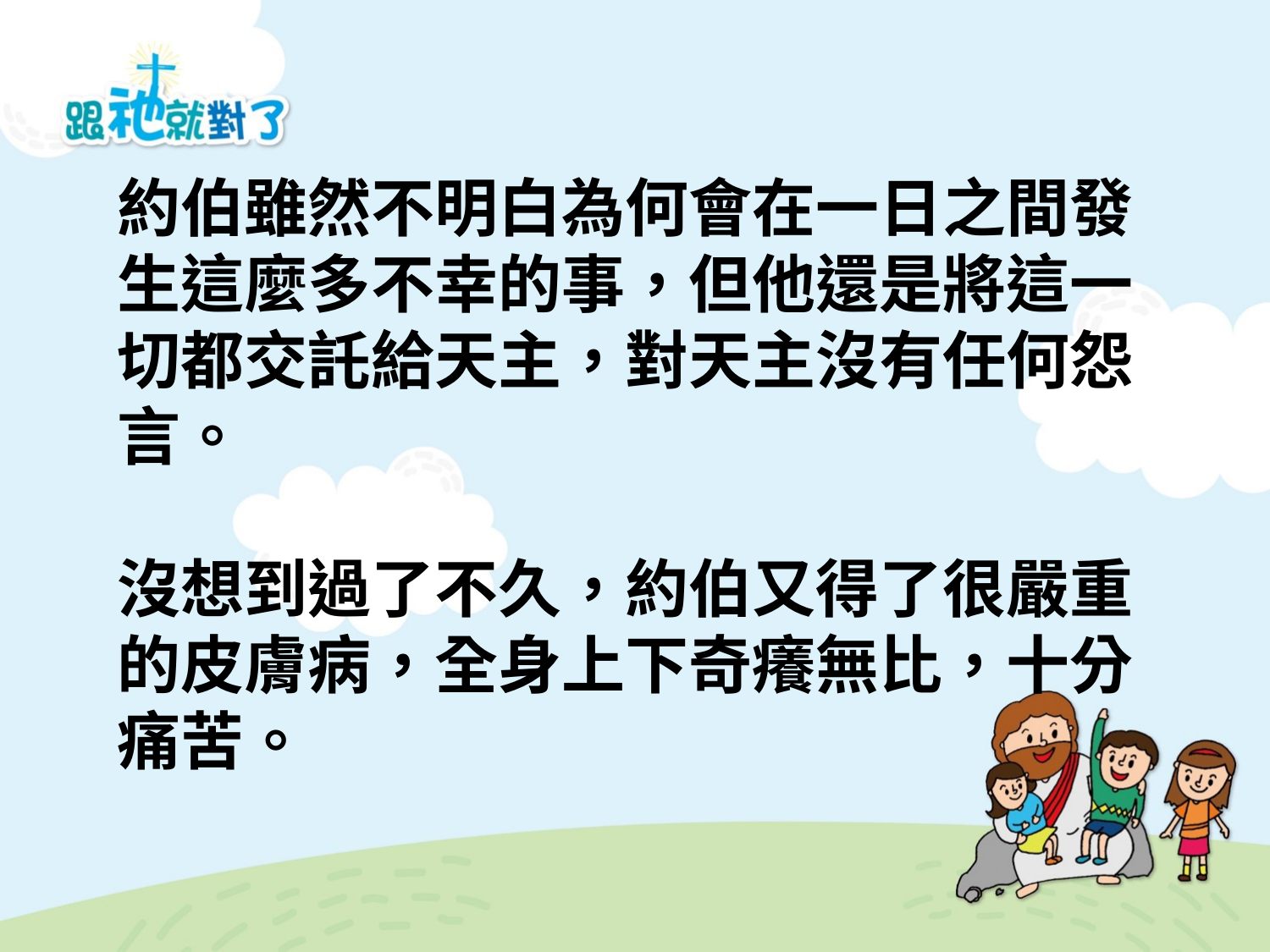

約伯雖然不明白為何會在一日之間發生這麼多不幸的事，但他還是將這一切都交託給天主，對天主沒有任何怨言。

沒想到過了不久，約伯又得了很嚴重的皮膚病，全身上下奇癢無比，十分痛苦。